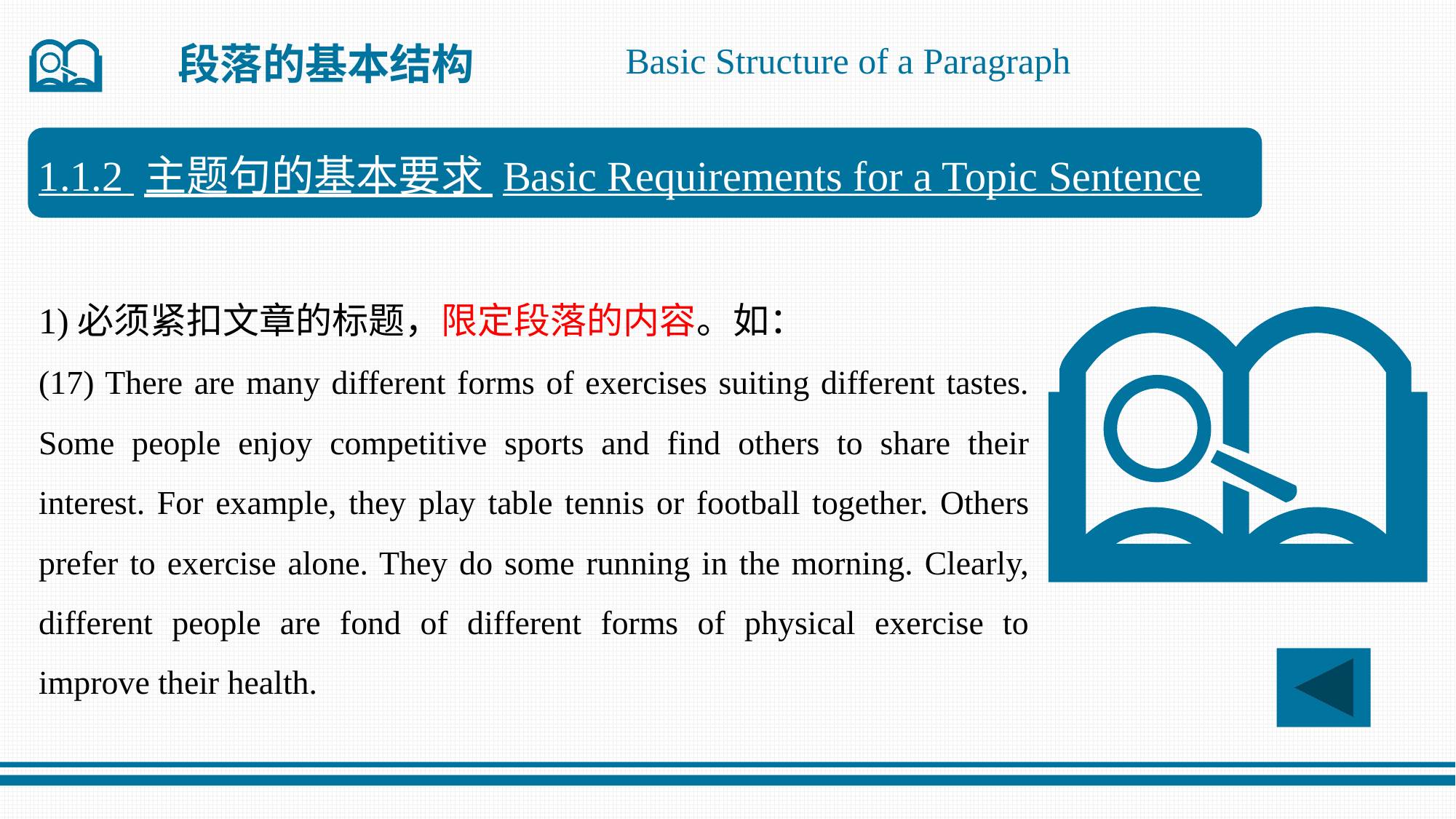

段落的基本结构
Basic Structure of a Paragraph

1.1.2 主题句的基本要求 Basic Requirements for a Topic Sentence
1)必须紧扣文章的标题，限定段落的内容。如：
(17) There are many different forms of exercises suiting different tastes. Some people enjoy competitive sports and find others to share their interest. For example, they play table tennis or football together. Others prefer to exercise alone. They do some running in the morning. Clearly, different people are fond of different forms of physical exercise to improve their health.